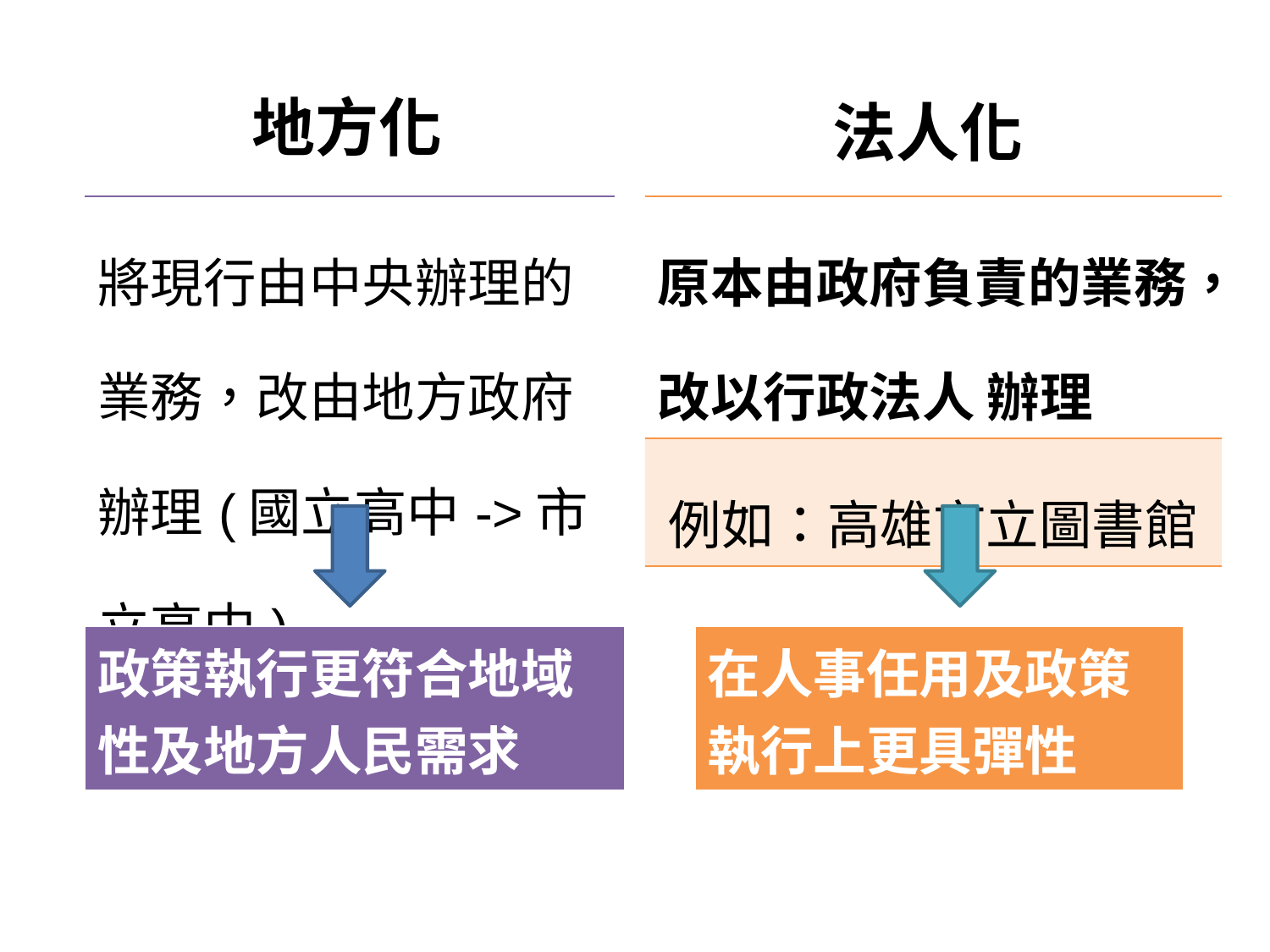

地方化
法人化
| 將現行由中央辦理的業務，改由地方政府辦理(國立高中->市立高中) |
| --- |
| 原本由政府負責的業務，改以行政法人 辦理 |
| --- |
| 例如：高雄市立圖書館 |

| 政策執行更符合地域性及地方人民需求 |
| --- |
| 在人事任用及政策執行上更具彈性 |
| --- |